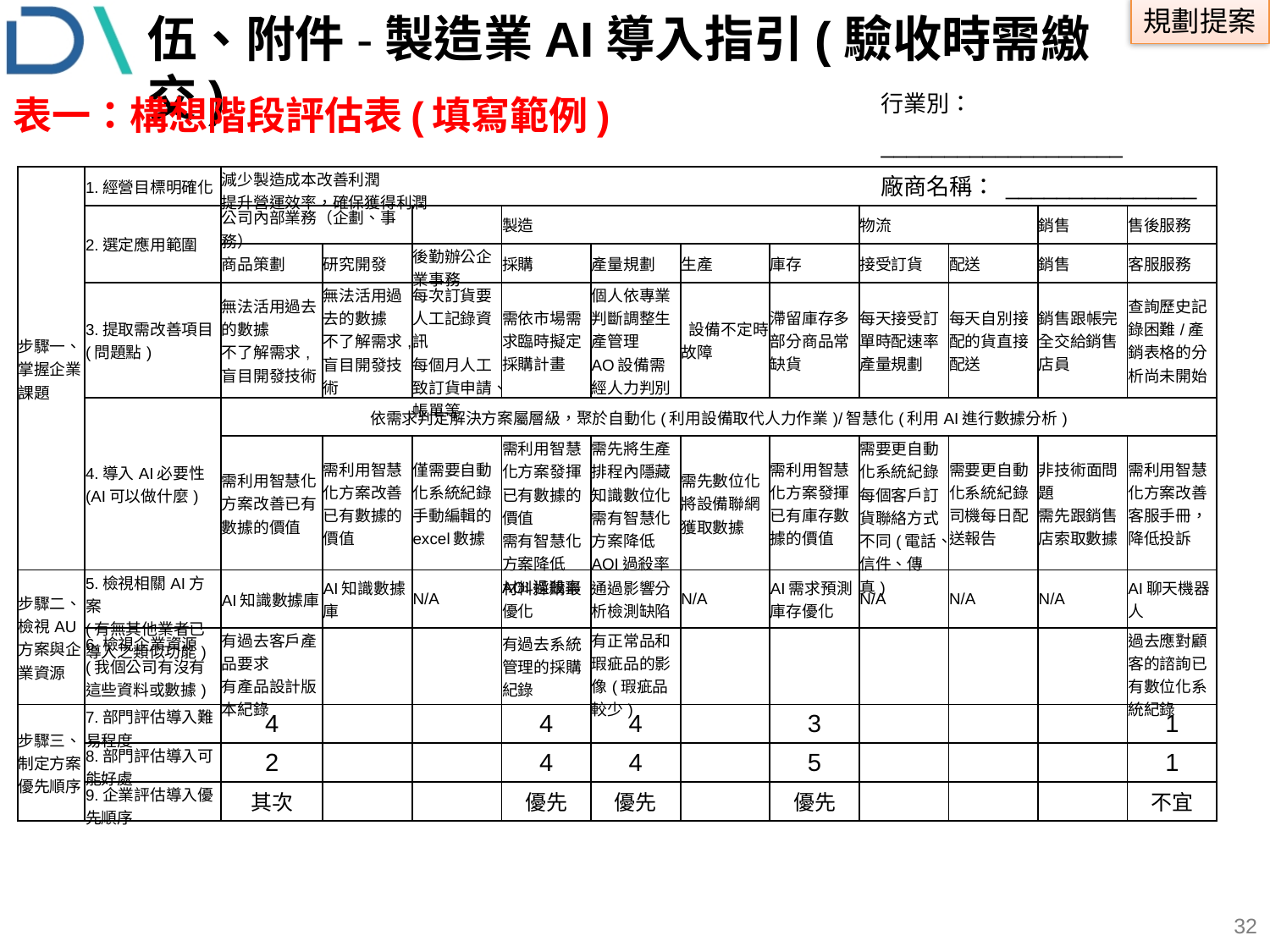

構想評估表

伍、附件-製造業AI導入指引(驗收時需繳交)
行業別：___________________
廠商名稱： _______________
表一：構想階段評估表(填寫範例)
| 步驟一、掌握企業課題 | 1.經營目標明確化 | 減少製造成本改善利潤 提升營運效率，確保獲得利潤 |  |  |  |  |  |  |  |  |  |  |
| --- | --- | --- | --- | --- | --- | --- | --- | --- | --- | --- | --- | --- |
|  | 2.選定應用範圍 | 公司內部業務（企劃、事務） |  |  | 製造 |  |  |  | 物流 |  | 銷售 | 售後服務 |
|  |  | 商品策劃 | 研究開發 | 後勤辦公企業事務 | 採購 | 產量規劃 | 生產 | 庫存 | 接受訂貨 | 配送 | 銷售 | 客服服務 |
|  | 3.提取需改善項目(問題點) | 無法活用過去的數據 不了解需求,盲目開發技術 | 無法活用過去的數據 不了解需求,盲目開發技術 | 每次訂貨要人工記錄資訊 每個月人工致訂貨申請、帳單等 | 需依市場需求臨時擬定採購計畫 | 個人依專業判斷調整生產管理 AO設備需經人力判別 | 設備不定時故障 | 滯留庫存多 部分商品常缺貨 | 每天接受訂單時配速率 產量規劃 | 每天自別接配的貨直接配送 | 銷售跟帳完全交給銷售店員 | 查詢歷史記錄困難/產銷表格的分析尚未開始 |
|  | 4.導入AI必要性(AI可以做什麼) | 依需求判定解決方案屬層級，聚於自動化(利用設備取代人力作業)/智慧化(利用AI進行數據分析) |  |  |  |  |  |  |  |  |  |  |
|  |  | 需利用智慧化方案改善已有數據的價值 | 需利用智慧化方案改善已有數據的價值 | 僅需要自動化系統紀錄手動編輯的excel數據 | 需利用智慧化方案發揮已有數據的價值 需有智慧化方案降低AOI過殺率 | 需先將生產排程內隱藏知識數位化 需有智慧化方案降低AOI過殺率 | 需先數位化將設備聯網獲取數據 | 需利用智慧化方案發揮已有庫存數據的價值 | 需要更自動化系統紀錄每個客戶訂貨聯絡方式不同(電話、信件、傳真) | 需要更自動化系統紀錄司機每日配送報告 | 非技術面問題 需先跟銷售店索取數據 | 需利用智慧化方案改善客服手冊，降低投訴 |
| 步驟二、檢視AU方案與企業資源 | 5.檢視相關AI方案 (有無其他業者已導入之類似功能) | AI知識數據庫 | AI知識數據庫 | N/A | 材料採購最優化 | 通過影響分析檢測缺陷 | N/A | AI需求預測庫存優化 | N/A | N/A | N/A | AI聊天機器人 |
|  | 6.檢視企業資源 (我個公司有沒有這些資料或數據) | 有過去客戶產品要求 有產品設計版本紀錄 |  |  | 有過去系統管理的採購紀錄 | 有正常品和瑕疵品的影像(瑕疵品較少) |  |  |  |  |  | 過去應對顧客的諮詢已有數位化系統紀錄 |
| 步驟三、制定方案優先順序 | 7.部門評估導入難易程度 | 4 |  |  | 4 | 4 |  | 3 |  |  |  | 1 |
|  | 8.部門評估導入可能好處 | 2 |  |  | 4 | 4 |  | 5 |  |  |  | 1 |
|  | 9.企業評估導入優先順序 | 其次 |  |  | 優先 | 優先 |  | 優先 |  |  |  | 不宜 |
32